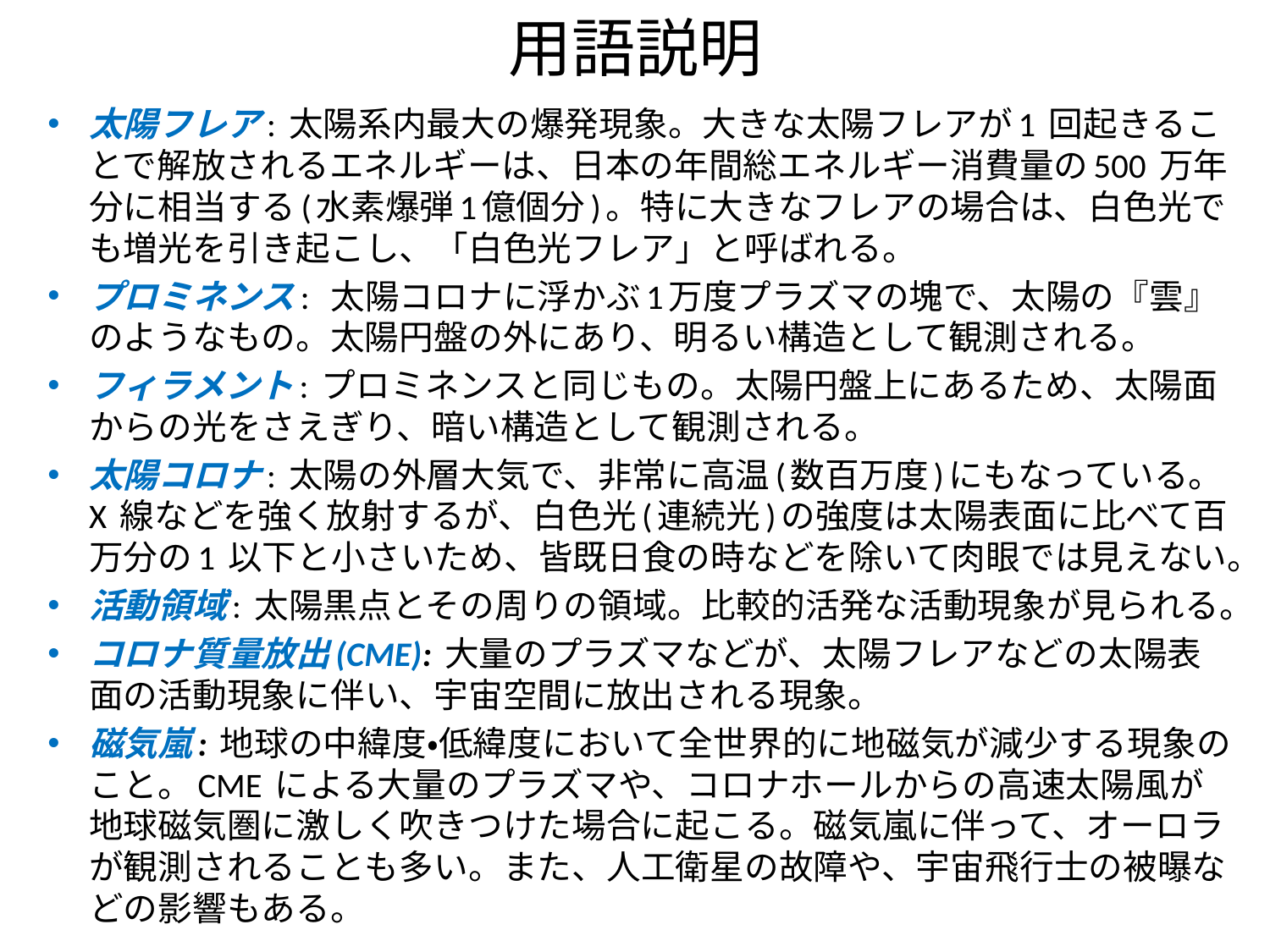

# 用語説明
太陽フレア: 太陽系内最大の爆発現象。大きな太陽フレアが1 回起きることで解放されるエネルギーは、日本の年間総エネルギー消費量の500 万年分に相当する(水素爆弾1億個分)。特に大きなフレアの場合は、白色光でも増光を引き起こし、「白色光フレア」と呼ばれる。
プロミネンス:  太陽コロナに浮かぶ1万度プラズマの塊で、太陽の『雲』のようなもの。太陽円盤の外にあり、明るい構造として観測される。
フィラメント: プロミネンスと同じもの。太陽円盤上にあるため、太陽面からの光をさえぎり、暗い構造として観測される。
太陽コロナ: 太陽の外層大気で、非常に高温(数百万度)にもなっている。X 線などを強く放射するが、白色光(連続光)の強度は太陽表面に比べて百万分の1 以下と小さいため、皆既日食の時などを除いて肉眼では見えない。
活動領域: 太陽黒点とその周りの領域。比較的活発な活動現象が見られる。
コロナ質量放出(CME): 大量のプラズマなどが、太陽フレアなどの太陽表面の活動現象に伴い、宇宙空間に放出される現象。
磁気嵐: 地球の中緯度・低緯度において全世界的に地磁気が減少する現象のこと。CME による大量のプラズマや、コロナホールからの高速太陽風が地球磁気圏に激しく吹きつけた場合に起こる。磁気嵐に伴って、オーロラが観測されることも多い。また、人工衛星の故障や、宇宙飛行士の被曝などの影響もある。